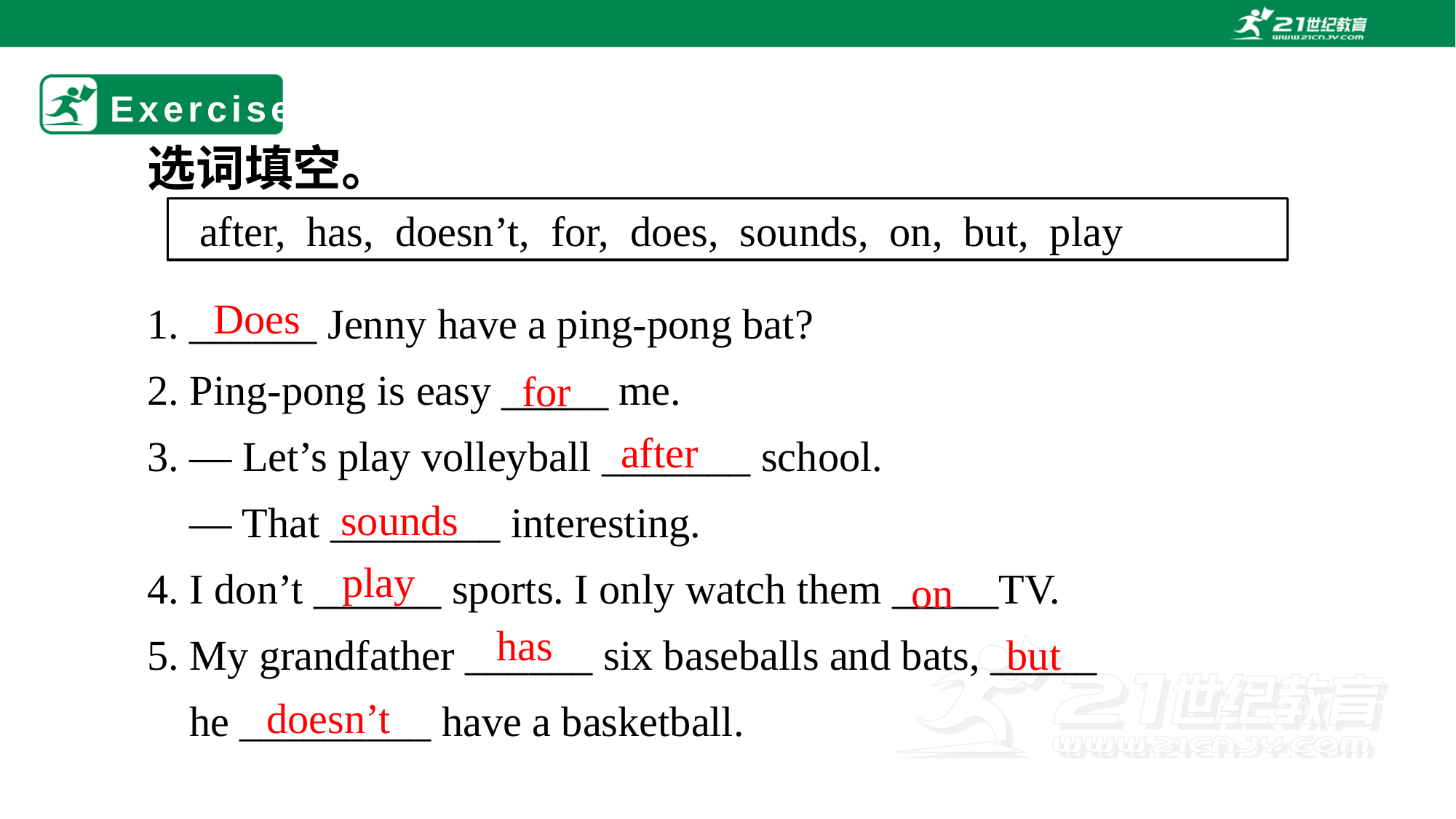

# Exercise
选词填空。
  after,  has,  doesn’t,  for,  does,  sounds,  on,  but,  play
1. ______ Jenny have a ping-pong bat?
2. Ping-pong is easy _____ me.
3. — Let’s play volleyball _______ school.
    — That ________ interesting.
4. I don’t ______ sports. I only watch them _____TV.
5. My grandfather ______ six baseballs and bats, _____
    he _________ have a basketball.
Does
for
after
sounds
play
on
has
but
doesn’t